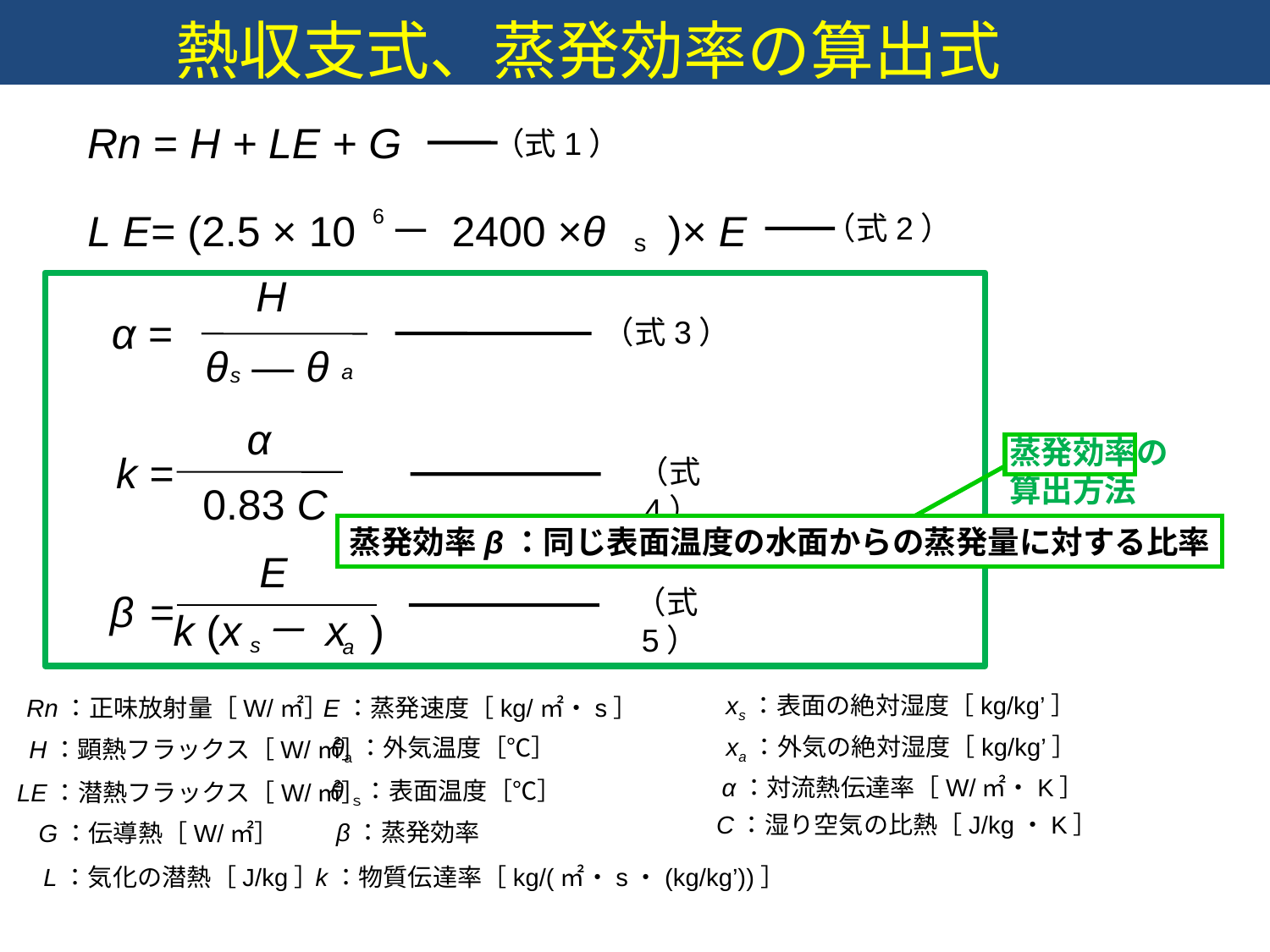

熱収支式、蒸発効率の算出式
f
Rn = H + LE + G
（式1）

6
L E= (2.5 × 10  － 2400 ×θ　)× E
（式2）
s

H
θ  ― θ
α =

（式3）

a
s
α
0.83 C
k =
（式4）

蒸発効率の算出方法

蒸発効率β：同じ表面温度の水面からの蒸発量に対する比率
E
β =
k (x － x  )
s
a
（式5）

xs：表面の絶対湿度［kg/kg’］
Rn：正味放射量［W/㎡］
E：蒸発速度［kg/㎡・s］
xa：外気の絶対湿度［kg/kg’］
θa：外気温度［℃］
H：顕熱フラックス［W/㎡］
α：対流熱伝達率［W/㎡・K］
θｓ：表面温度［℃］
LE：潜熱フラックス［W/㎡］
β：蒸発効率
C：湿り空気の比熱［J/kg・K］
G：伝導熱［W/㎡］
L：気化の潜熱［J/kg］
k：物質伝達率［kg/(㎡・s・(kg/kg’))］